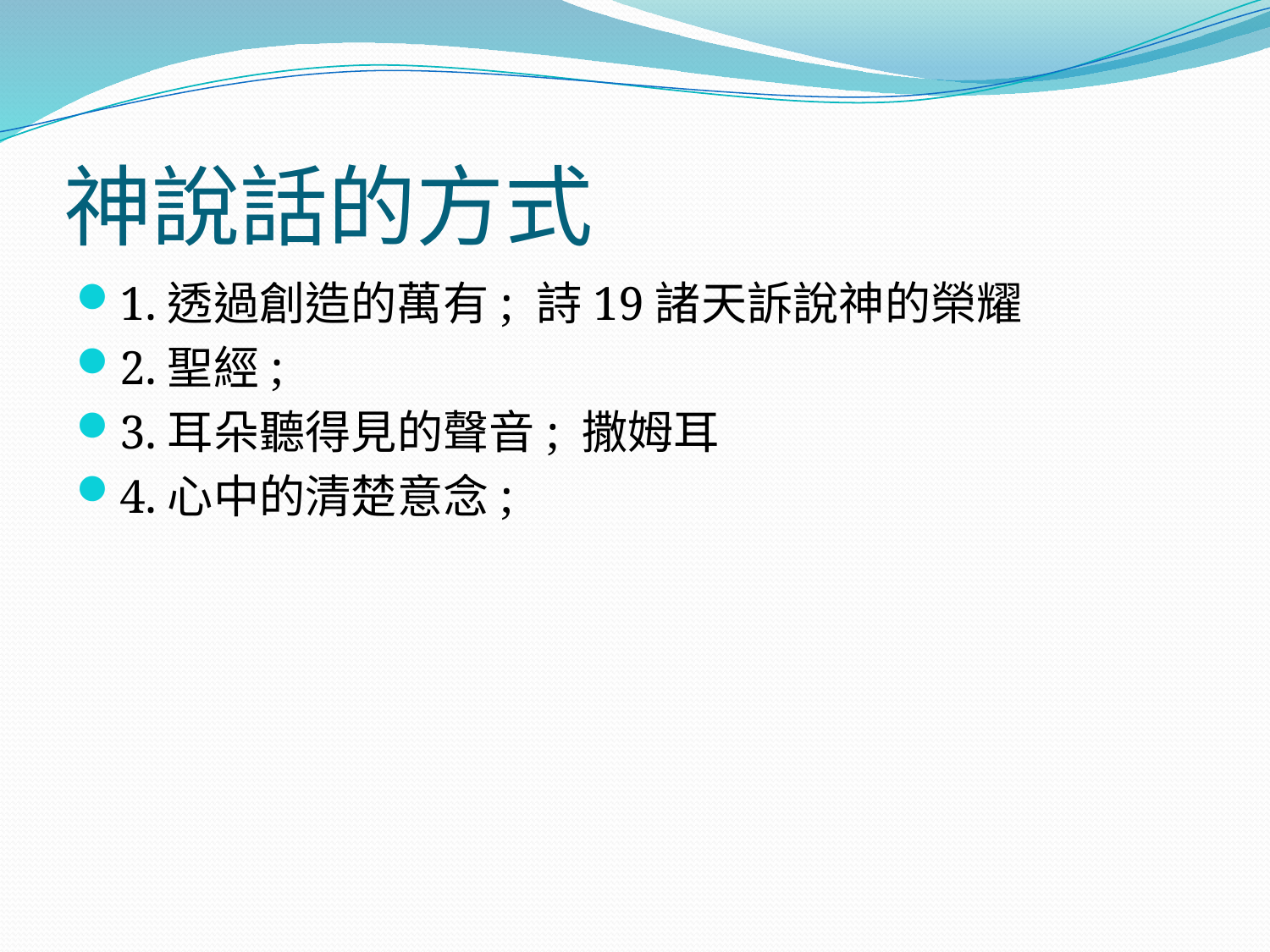

# 神說話的方式
1.透過創造的萬有; 詩19諸天訴說神的榮耀
2.聖經;
3.耳朵聽得見的聲音; 撒姆耳
4.心中的清楚意念;